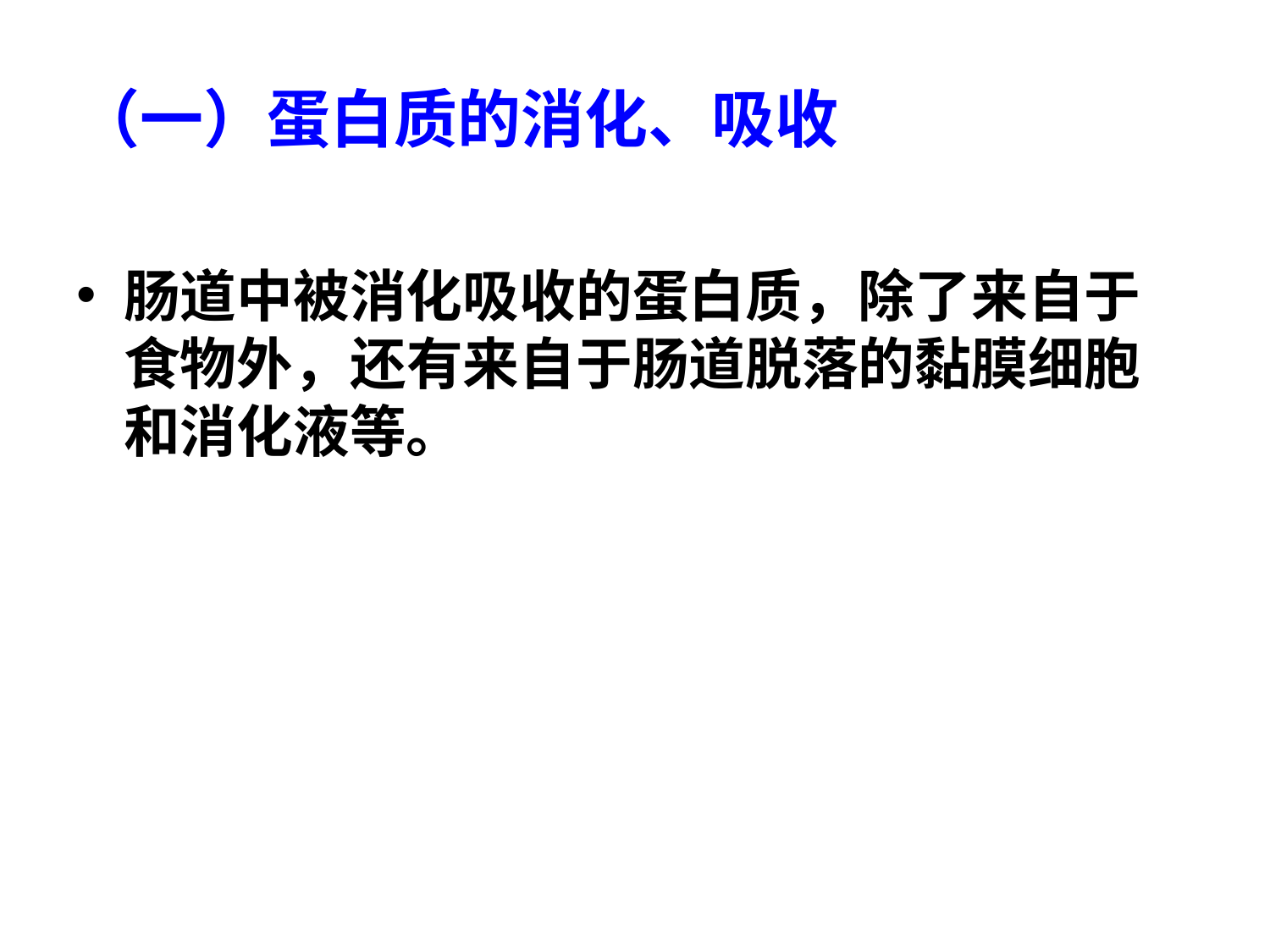

# （一）蛋白质的消化、吸收
肠道中被消化吸收的蛋白质，除了来自于食物外，还有来自于肠道脱落的黏膜细胞和消化液等。